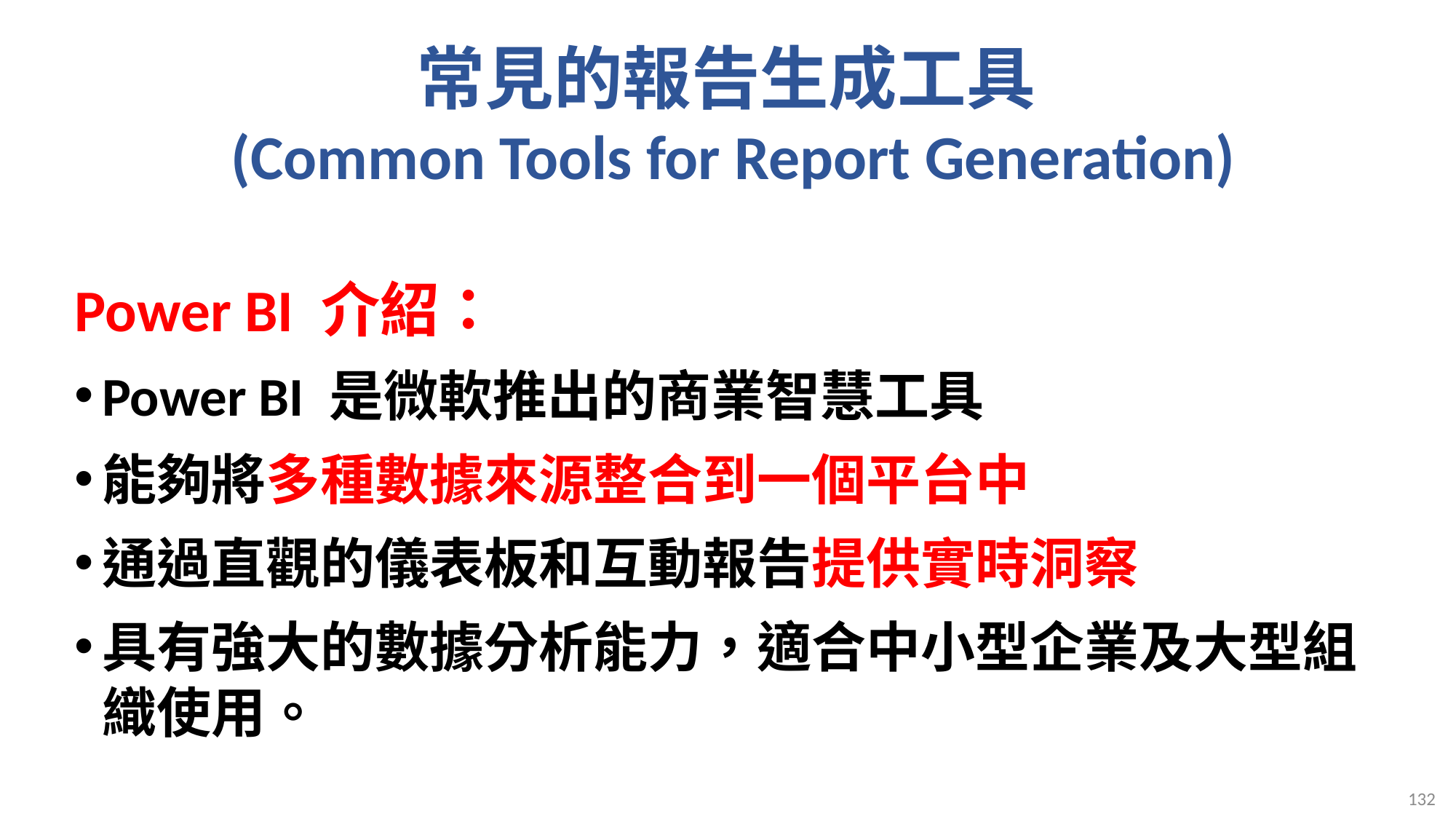

# 常見的報告生成工具 (Common Tools for Report Generation)
Power BI 介紹：
Power BI 是微軟推出的商業智慧工具
能夠將多種數據來源整合到一個平台中
通過直觀的儀表板和互動報告提供實時洞察
具有強大的數據分析能力，適合中小型企業及大型組織使用。
132